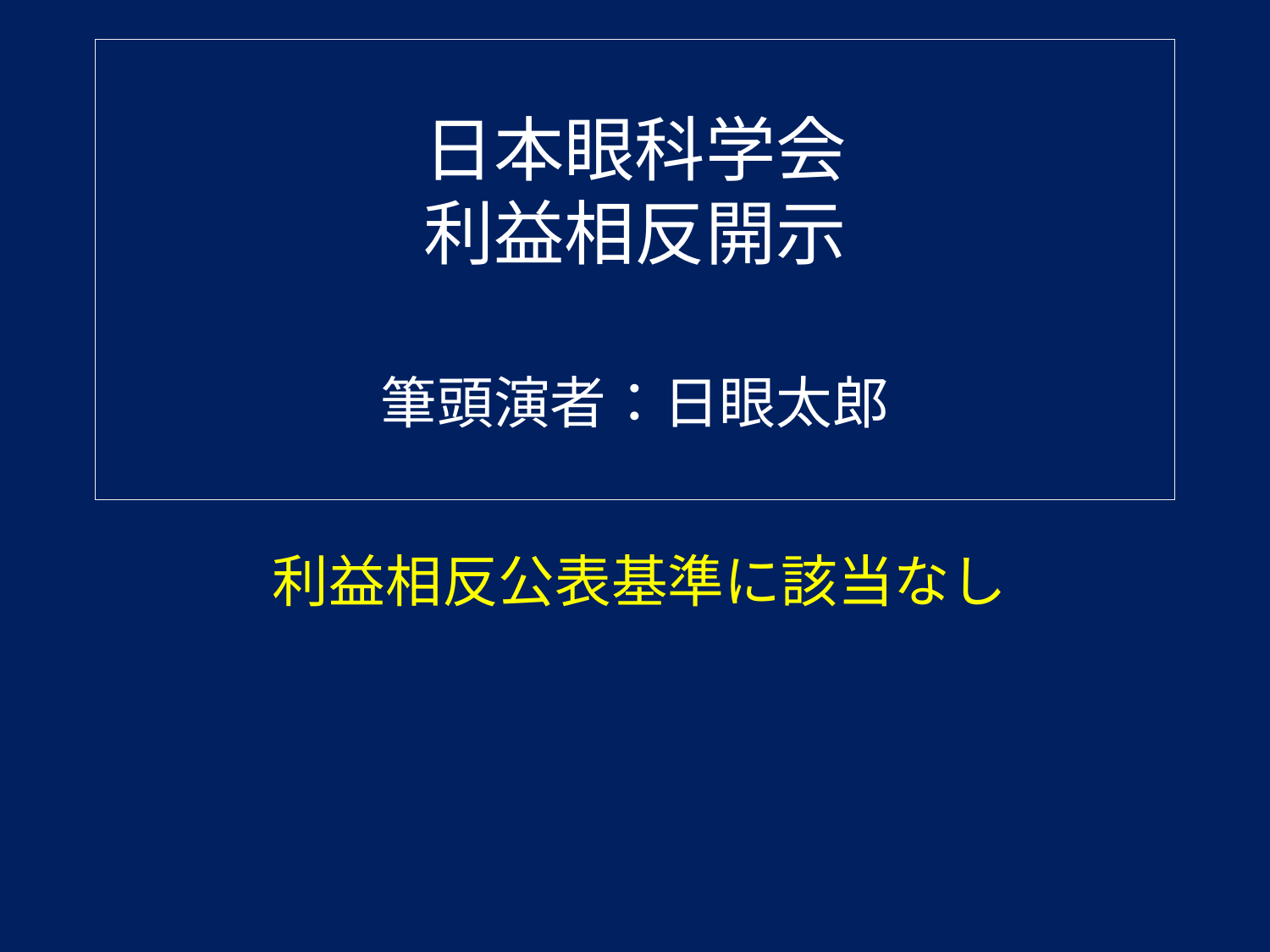

# 日本眼科学会 利益相反開示 筆頭演者：日眼太郎
利益相反公表基準に該当なし